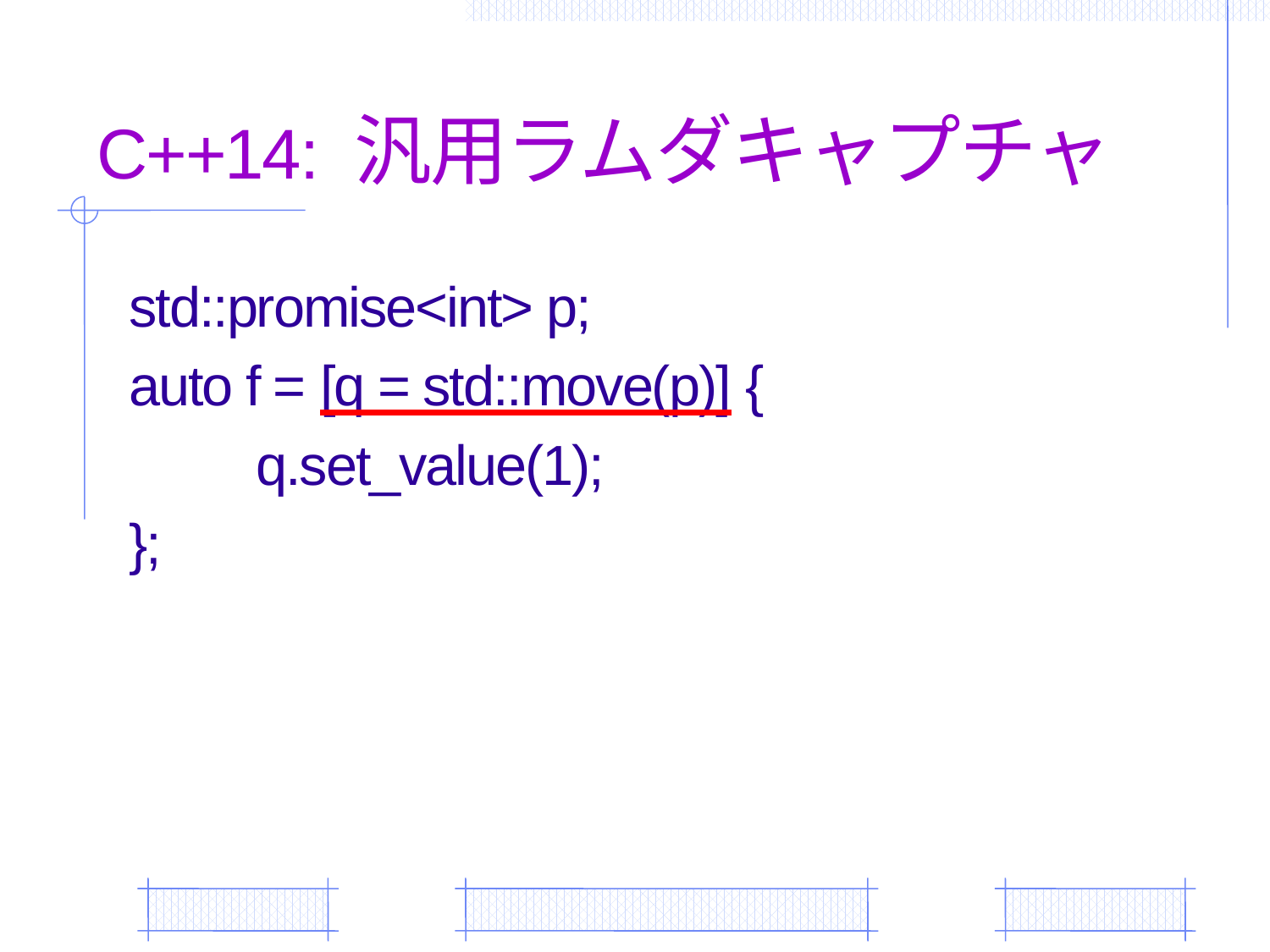

# C++14: 汎用ラムダキャプチャ
std::promise<int> p;
auto f = [q = std::move(p)] {
	q.set_value(1);
};